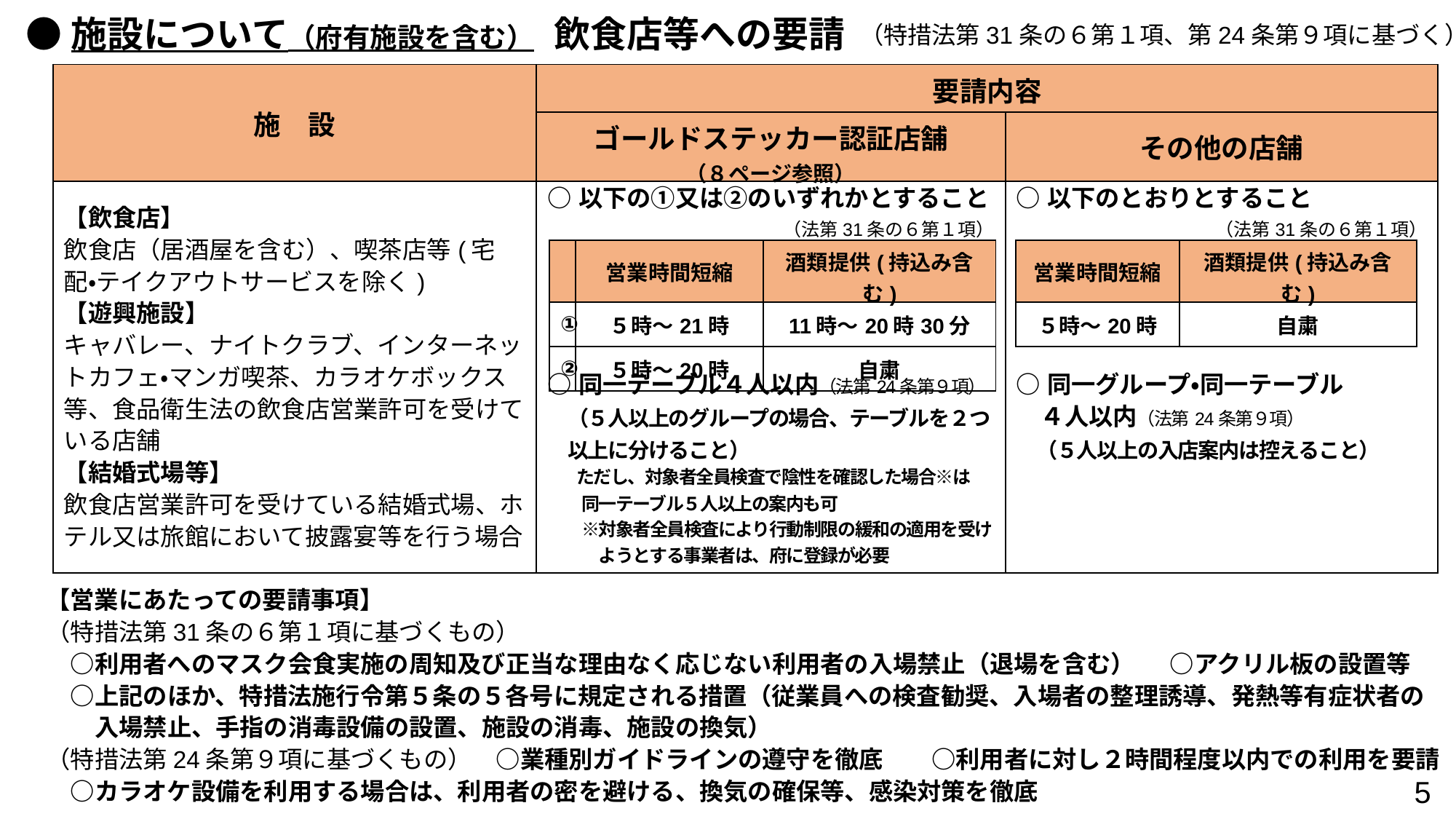

●施設について（府有施設を含む）

飲食店等への要請
（特措法第31条の６第１項、第24条第９項に基づく）
| 施　設 | 要請内容 |  |
| --- | --- | --- |
|  | ゴールドステッカー認証店舗 （８ページ参照） | その他の店舗 |
| 【飲食店】 飲食店（居酒屋を含む）、喫茶店等(宅配・テイクアウトサービスを除く) 【遊興施設】 キャバレー、ナイトクラブ、インターネットカフェ・マンガ喫茶、カラオケボックス等、食品衛生法の飲食店営業許可を受けている店舗 【結婚式場等】 飲食店営業許可を受けている結婚式場、ホテル又は旅館において披露宴等を行う場合 | ○以下の①又は②のいずれかとすること （法第31条の６第１項） ○同一テーブル４人以内（法第24条第９項） 　（５人以上のグループの場合、テーブルを２つ 　以上に分けること） 　 ただし、対象者全員検査で陰性を確認した場合※は　 　　同一テーブル５人以上の案内も可 　　※対象者全員検査により行動制限の緩和の適用を受け 　　　ようとする事業者は、府に登録が必要 | ○以下のとおりとすること （法第31条の６第１項） ○同一グループ・同一テーブル 　４人以内（法第24条第９項） 　（５人以上の入店案内は控えること） |
|  | 営業時間短縮 | 酒類提供(持込み含む) |
| --- | --- | --- |
| ① | ５時～21時 | 11時～20時30分 |
| ② | ５時～20時 | 自粛 |
| 営業時間短縮 | 酒類提供(持込み含む) |
| --- | --- |
| ５時～20時 | 自粛 |
【営業にあたっての要請事項】
（特措法第31条の６第１項に基づくもの）
　○利用者へのマスク会食実施の周知及び正当な理由なく応じない利用者の入場禁止（退場を含む）　  ○アクリル板の設置等
　○上記のほか、特措法施行令第５条の５各号に規定される措置（従業員への検査勧奨、入場者の整理誘導、発熱等有症状者の
　　入場禁止、手指の消毒設備の設置、施設の消毒、施設の換気）
（特措法第24条第９項に基づくもの）　○業種別ガイドラインの遵守を徹底　　○利用者に対し２時間程度以内での利用を要請
　○カラオケ設備を利用する場合は、利用者の密を避ける、換気の確保等、感染対策を徹底

5